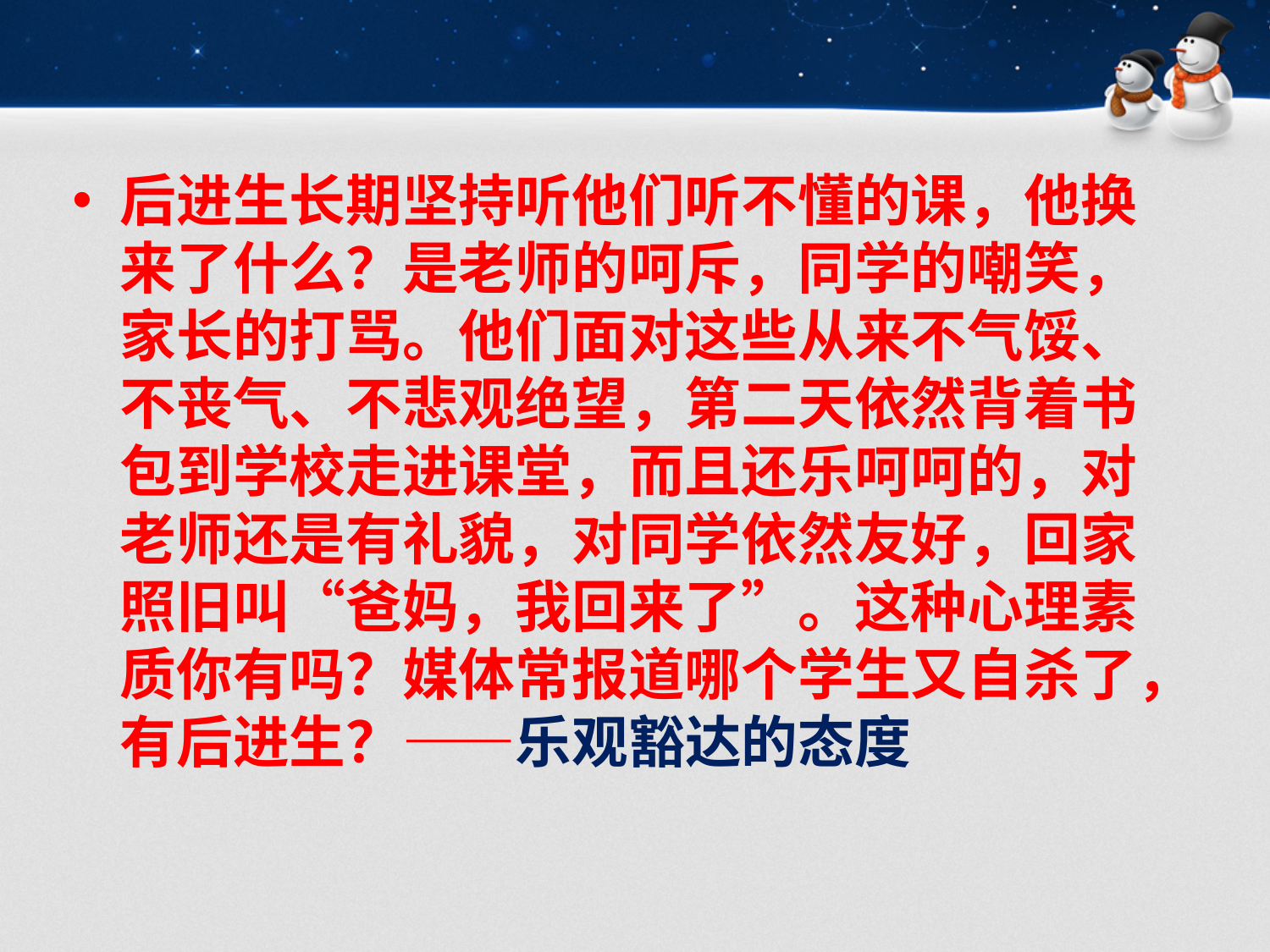

#
后进生长期坚持听他们听不懂的课，他换来了什么？是老师的呵斥，同学的嘲笑，家长的打骂。他们面对这些从来不气馁、不丧气、不悲观绝望，第二天依然背着书包到学校走进课堂，而且还乐呵呵的，对老师还是有礼貌，对同学依然友好，回家照旧叫“爸妈，我回来了”。这种心理素质你有吗？媒体常报道哪个学生又自杀了，有后进生？——乐观豁达的态度